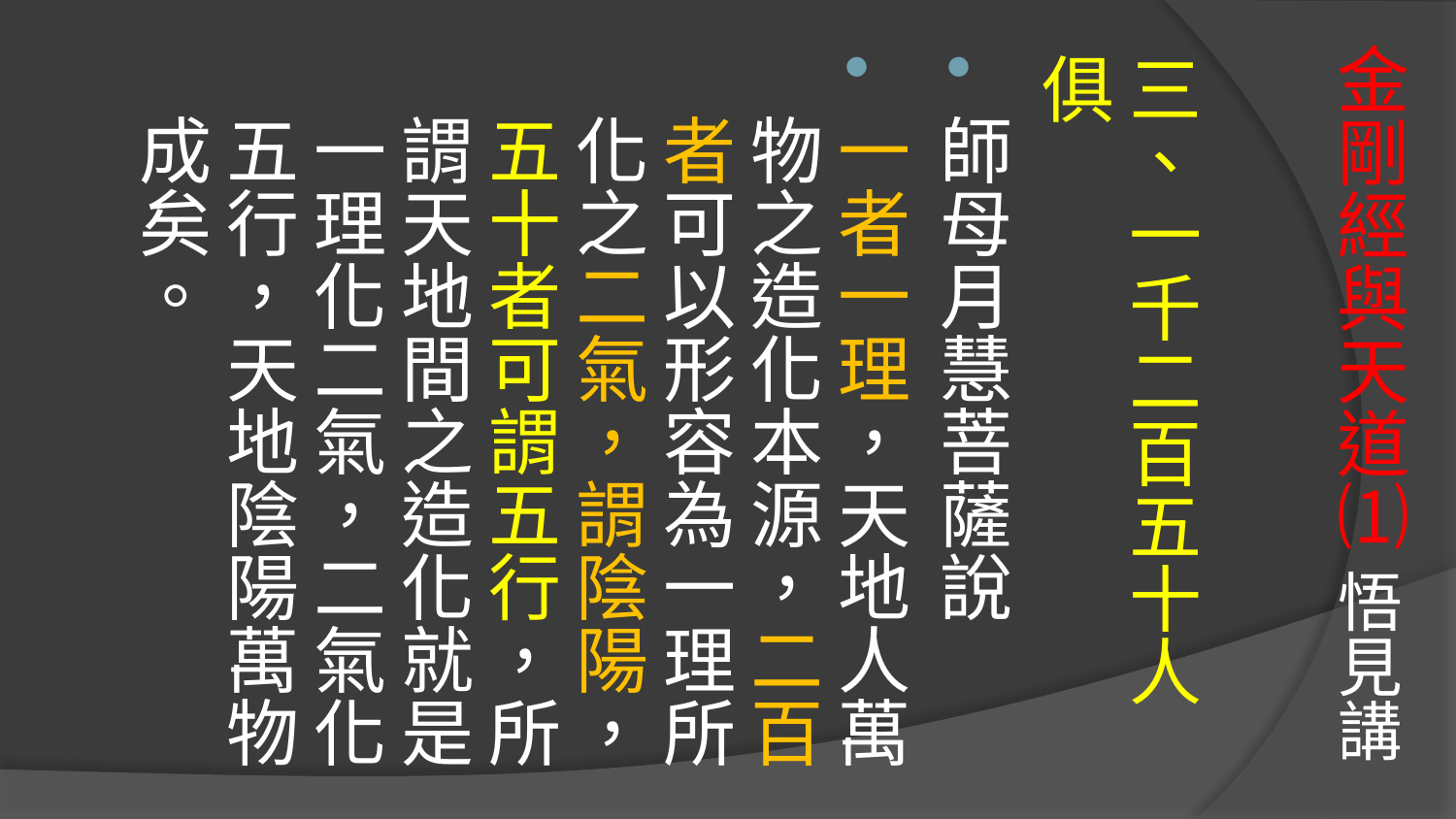

# 金剛經與天道⑴ 悟見講
三、一千二百五十人俱
師母月慧菩薩說
一者一理，天地人萬物之造化本源，二百者可以形容為一理所化之二氣，謂陰陽，五十者可謂五行，所謂天地間之造化就是一理化二氣，二氣化五行，天地陰陽萬物成矣。